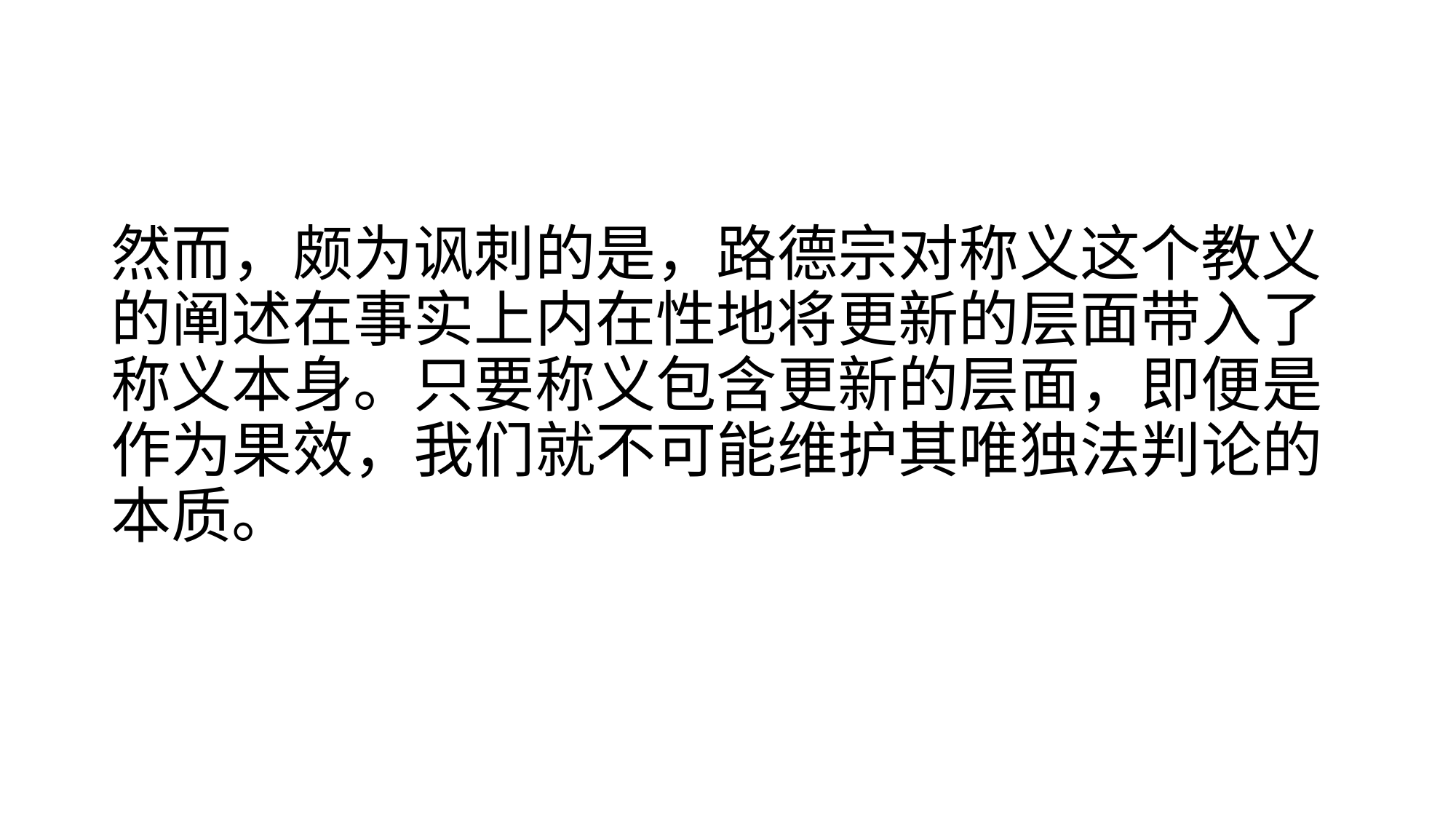

#
然而，颇为讽刺的是，路德宗对称义这个教义的阐述在事实上内在性地将更新的层面带入了称义本身。只要称义包含更新的层面，即便是作为果效，我们就不可能维护其唯独法判论的本质。